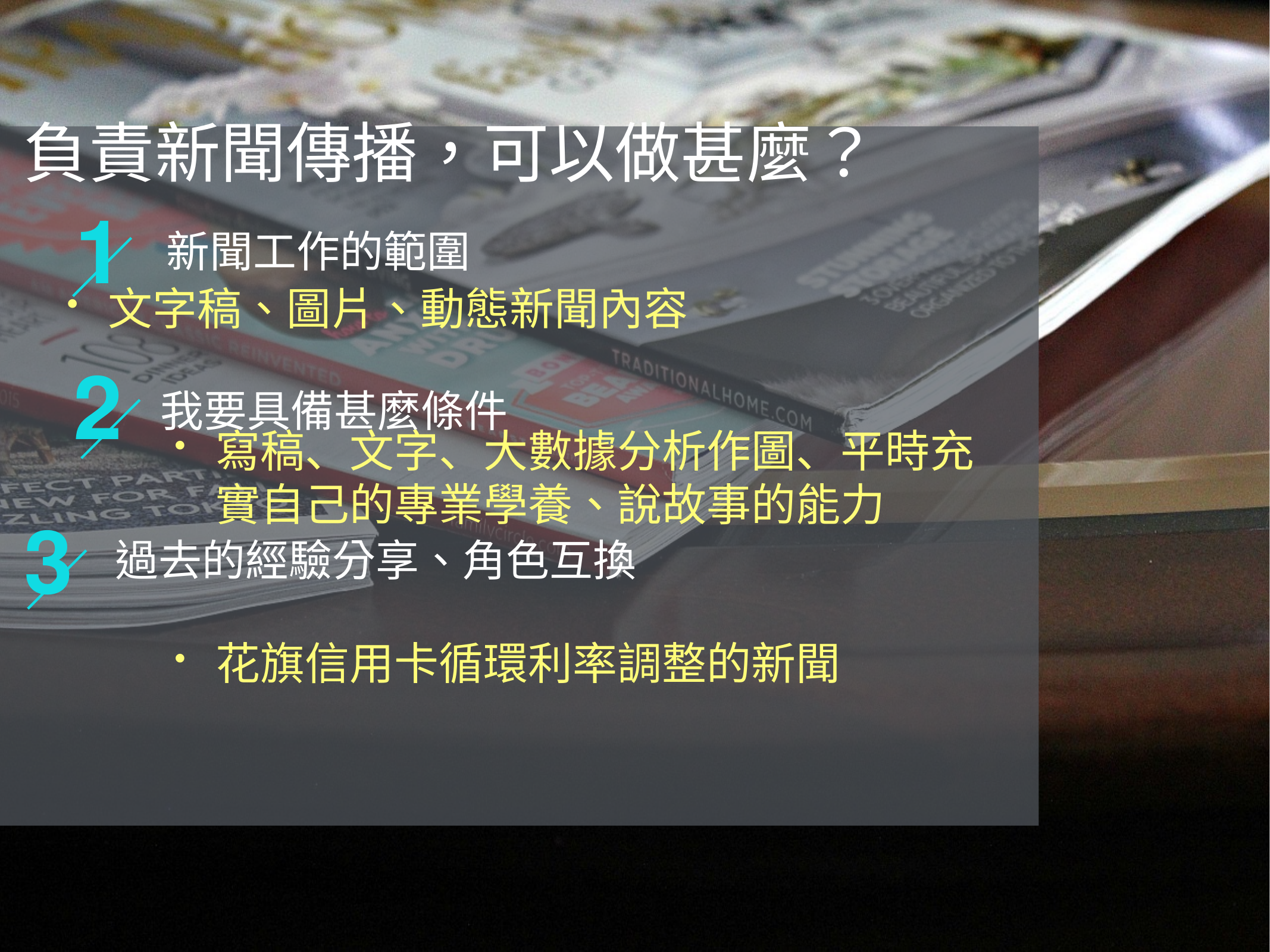

負責新聞傳播，可以做甚麼？

1
新聞工作的範圍

文字稿、圖片、動態新聞內容
2
我要具備甚麼條件

寫稿、文字、大數據分析作圖、平時充實自己的專業學養、說故事的能力
3
過去的經驗分享、角色互換

花旗信用卡循環利率調整的新聞